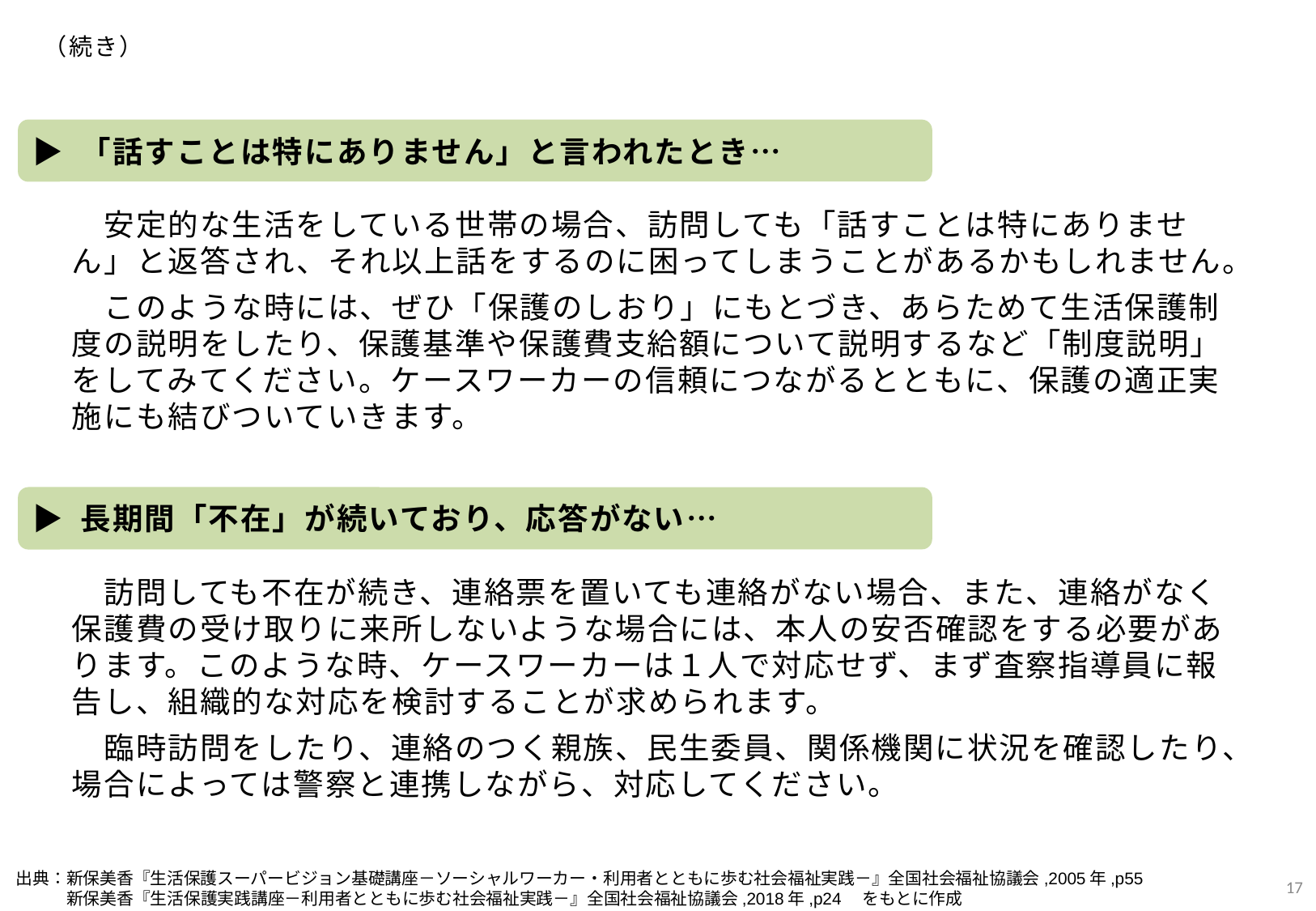

（続き）
▶ 「話すことは特にありません」と言われたとき…
　安定的な生活をしている世帯の場合、訪問しても「話すことは特にありません」と返答され、それ以上話をするのに困ってしまうことがあるかもしれません。
　このような時には、ぜひ「保護のしおり」にもとづき、あらためて生活保護制度の説明をしたり、保護基準や保護費支給額について説明するなど「制度説明」をしてみてください。ケースワーカーの信頼につながるとともに、保護の適正実施にも結びついていきます。
▶ 長期間「不在」が続いており、応答がない…
　訪問しても不在が続き、連絡票を置いても連絡がない場合、また、連絡がなく保護費の受け取りに来所しないような場合には、本人の安否確認をする必要があります。このような時、ケースワーカーは１人で対応せず、まず査察指導員に報告し、組織的な対応を検討することが求められます。
　臨時訪問をしたり、連絡のつく親族、民生委員、関係機関に状況を確認したり、場合によっては警察と連携しながら、対応してください。
17
出典：新保美香『生活保護スーパービジョン基礎講座－ソーシャルワーカー・利用者とともに歩む社会福祉実践－』全国社会福祉協議会,2005年,p55
　　　新保美香『生活保護実践講座－利用者とともに歩む社会福祉実践－』全国社会福祉協議会,2018年,p24　をもとに作成